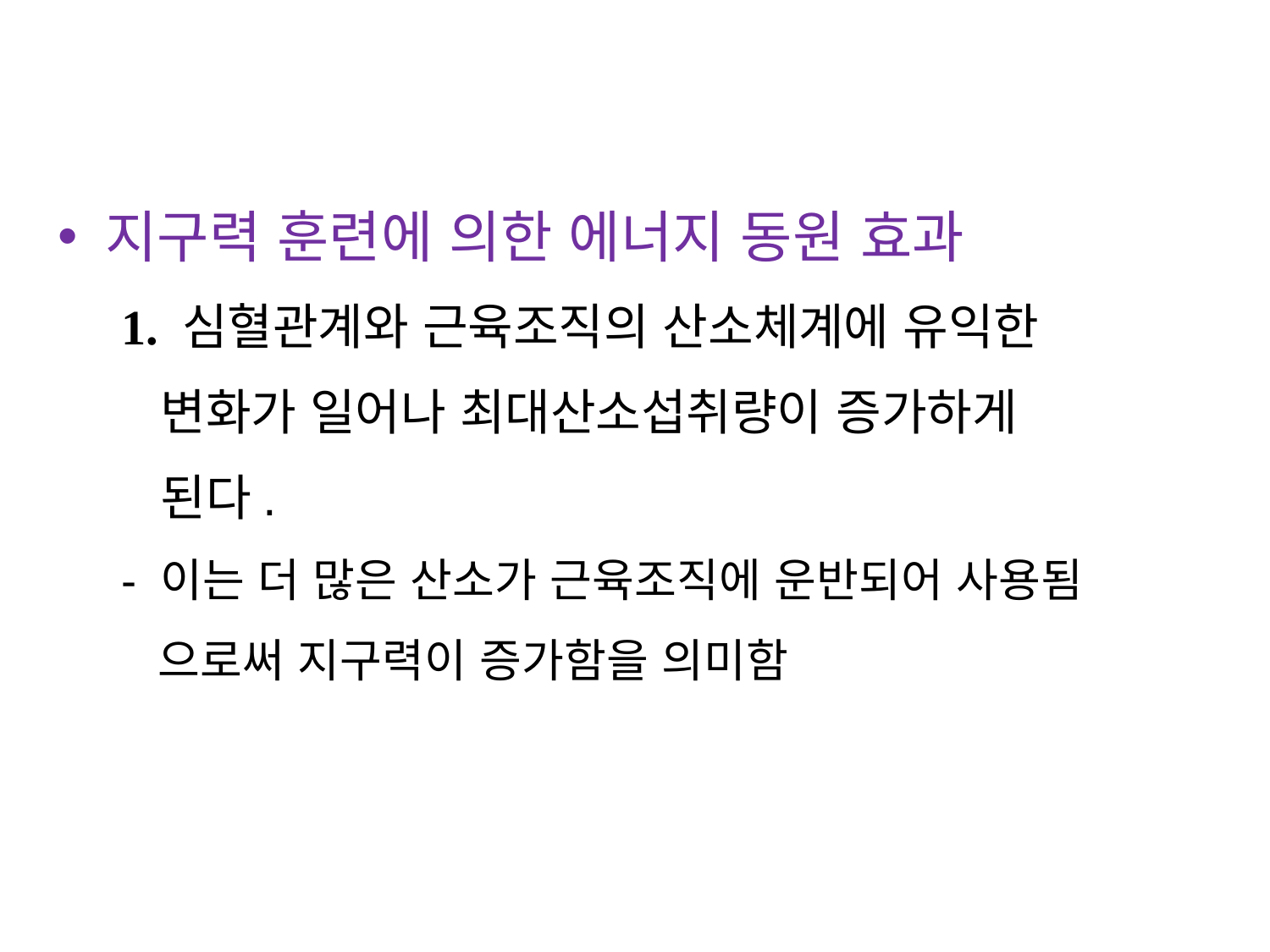

지구력 훈련에 의한 에너지 동원 효과
1. 심혈관계와 근육조직의 산소체계에 유익한
  변화가 일어나 최대산소섭취량이 증가하게
  된다.
- 이는 더 많은 산소가 근육조직에 운반되어 사용됨
  으로써 지구력이 증가함을 의미함